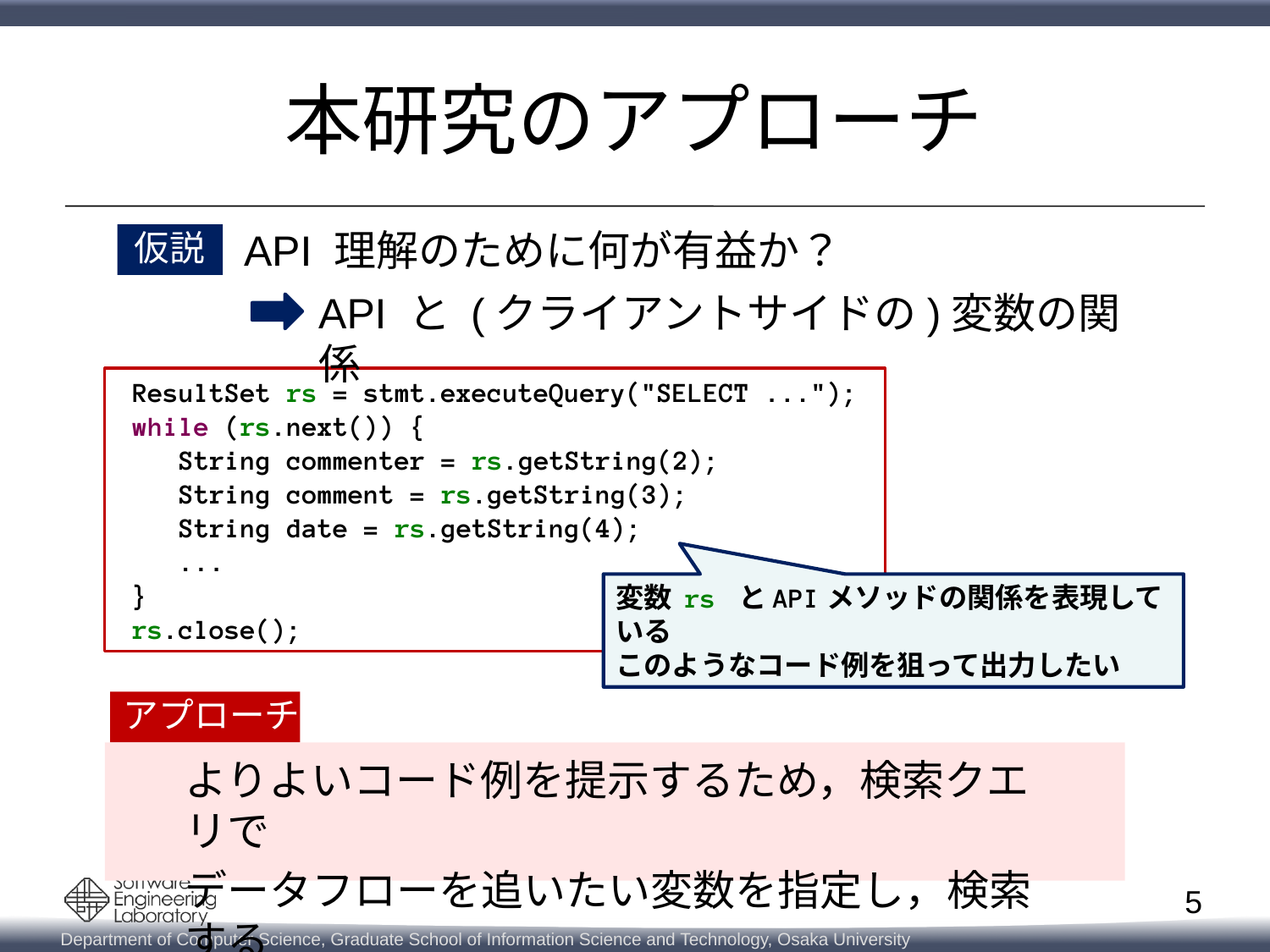

# 本研究のアプローチ
API 理解のために何が有益か？
仮説

API と (クライアントサイドの)変数の関係

 ResultSet rs = stmt.executeQuery("SELECT ...");
 while (rs.next()) {
    String commenter = rs.getString(2);
    String comment = rs.getString(3);
    String date = rs.getString(4);
    ...
 }
 rs.close();
変数 rs とAPIメソッドの関係を表現している
このようなコード例を狙って出力したい
アプローチ

よりよいコード例を提示するため，検索クエリで
データフローを追いたい変数を指定し，検索する
5